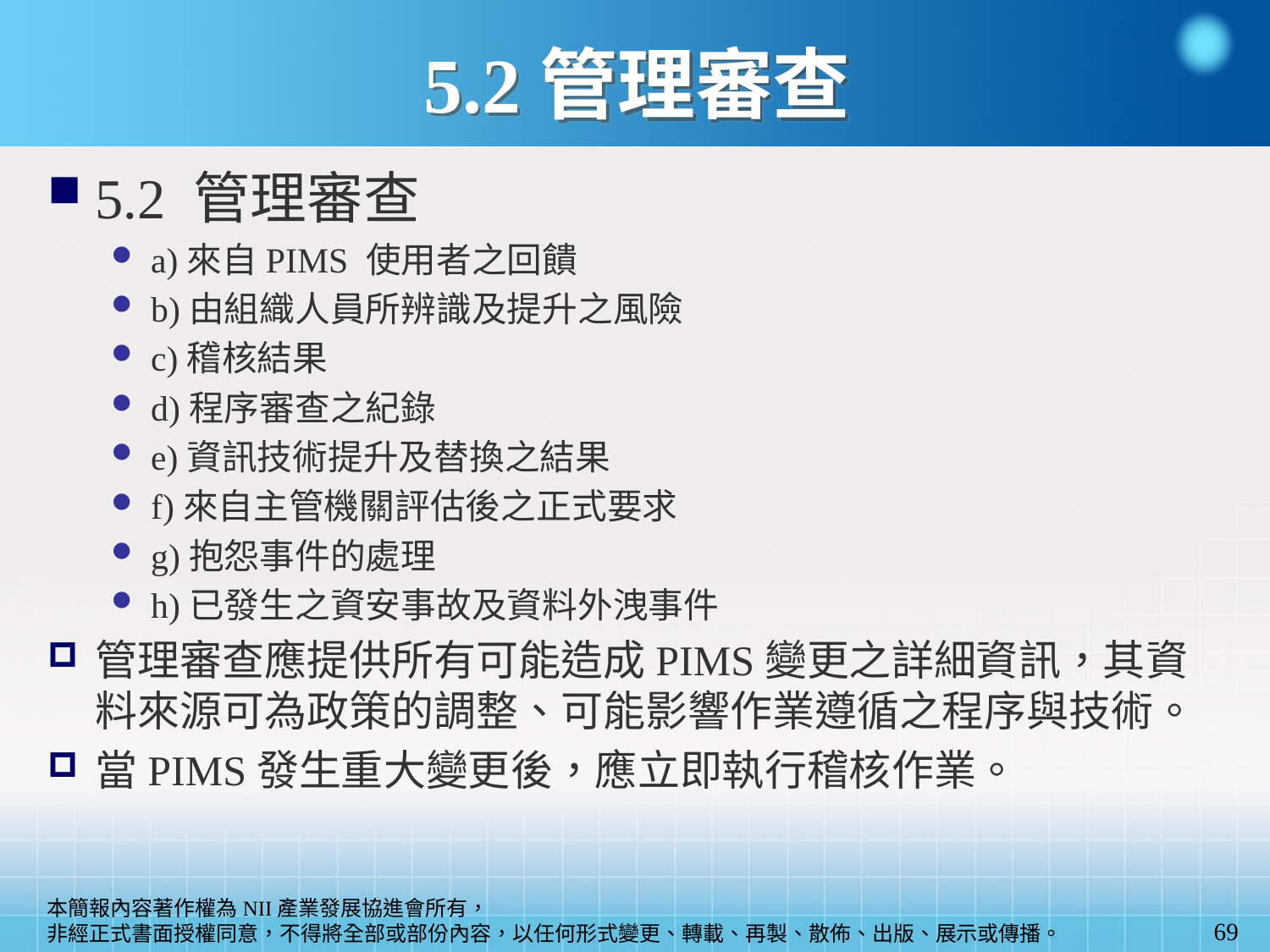

5.2管理審查
5.2 管理審查
a)來自PIMS 使用者之回饋
b)由組織人員所辨識及提升之風險
c)稽核結果
d)程序審查之紀錄
e)資訊技術提升及替換之結果
f)來自主管機關評估後之正式要求
g)抱怨事件的處理
h)已發生之資安事故及資料外洩事件
管理審查應提供所有可能造成PIMS變更之詳細資訊，其資料來源可為政策的調整、可能影響作業遵循之程序與技術。
當PIMS發生重大變更後，應立即執行稽核作業。

69